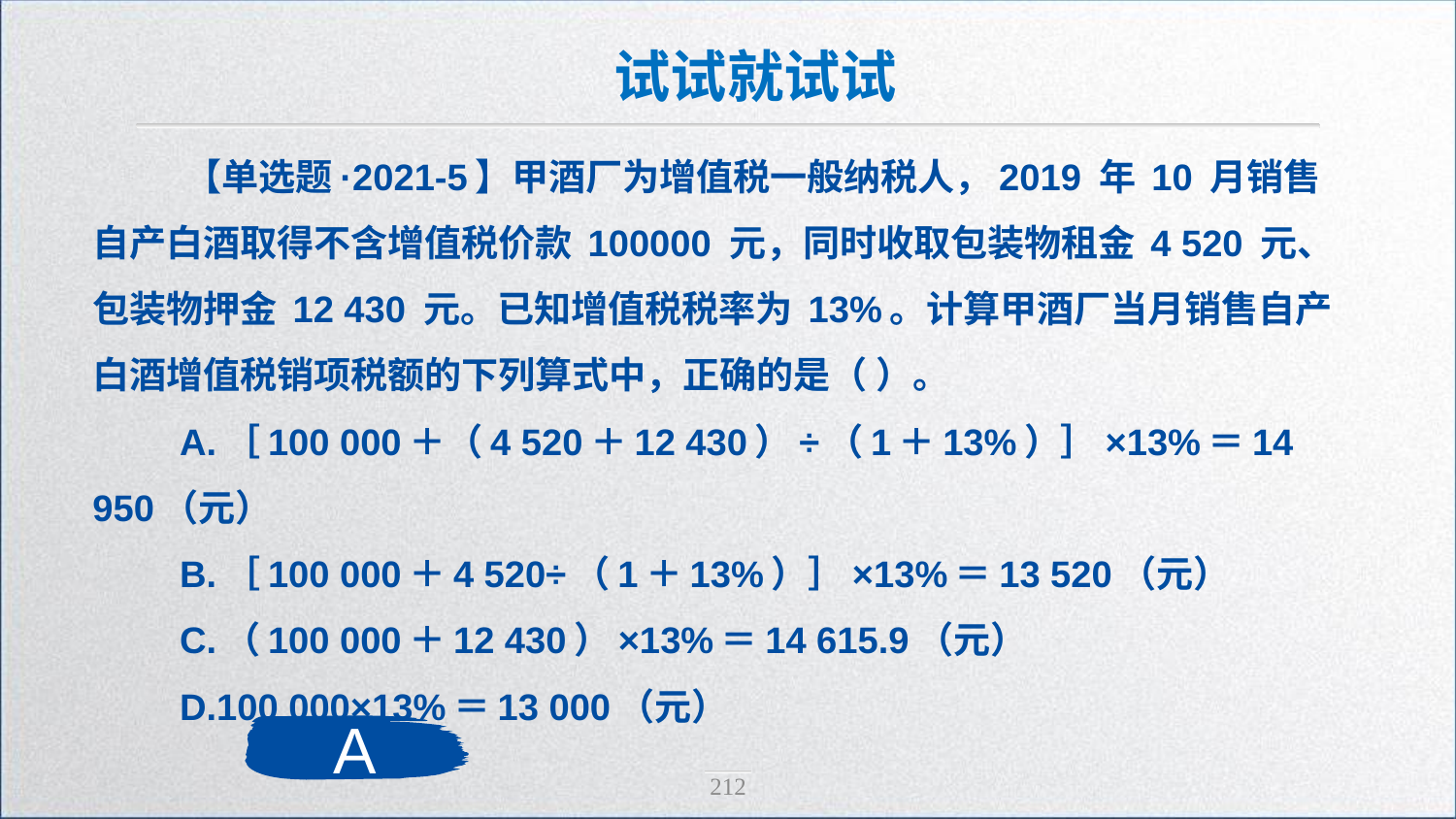

试试就试试
 【单选题·2021-5】甲酒厂为增值税一般纳税人，2019 年 10 月销售自产白酒取得不含增值税价款 100000 元，同时收取包装物租金 4 520 元、包装物押金 12 430 元。已知增值税税率为 13%。计算甲酒厂当月销售自产白酒增值税销项税额的下列算式中，正确的是（ ）。
 A.［100 000＋（4 520＋12 430）÷（1＋13%）］×13%＝14 950（元）
 B.［100 000＋4 520÷（1＋13%）］×13%＝13 520（元）
 C.（100 000＋12 430）×13%＝14 615.9（元）
 D.100 000×13%＝13 000（元）

A
212